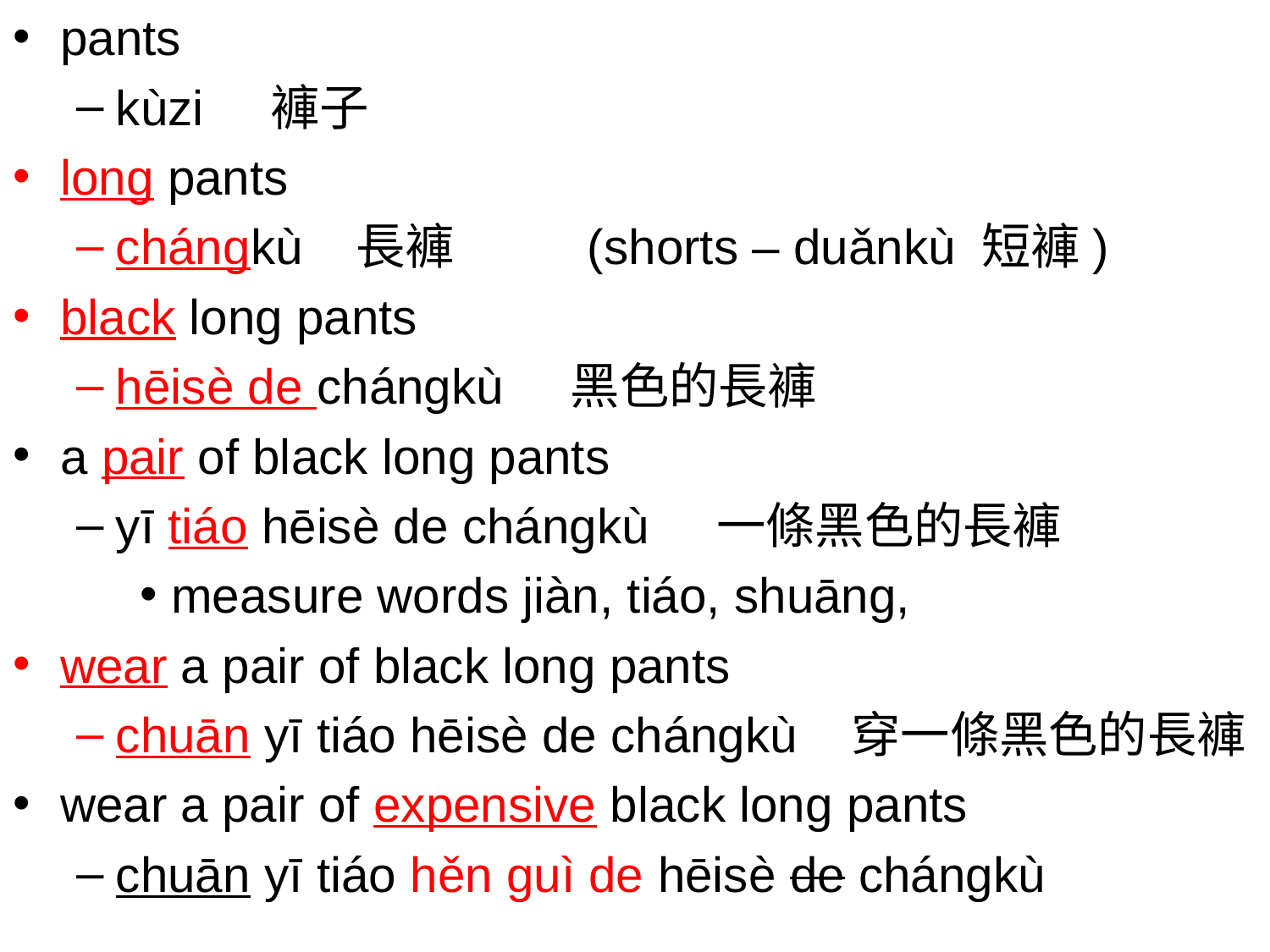

pants
kùzi    褲子
long pants
chángkù   長褲           (shorts – duǎnkù 短褲)
black long pants
hēisè de chángkù    黑色的長褲
a pair of black long pants
yī tiáo hēisè de chángkù    一條黑色的長褲
measure words jiàn, tiáo, shuāng,
wear a pair of black long pants
chuān yī tiáo hēisè de chángkù   穿一條黑色的長褲
wear a pair of expensive black long pants
chuān yī tiáo hěn guì de hēisè de chángkù